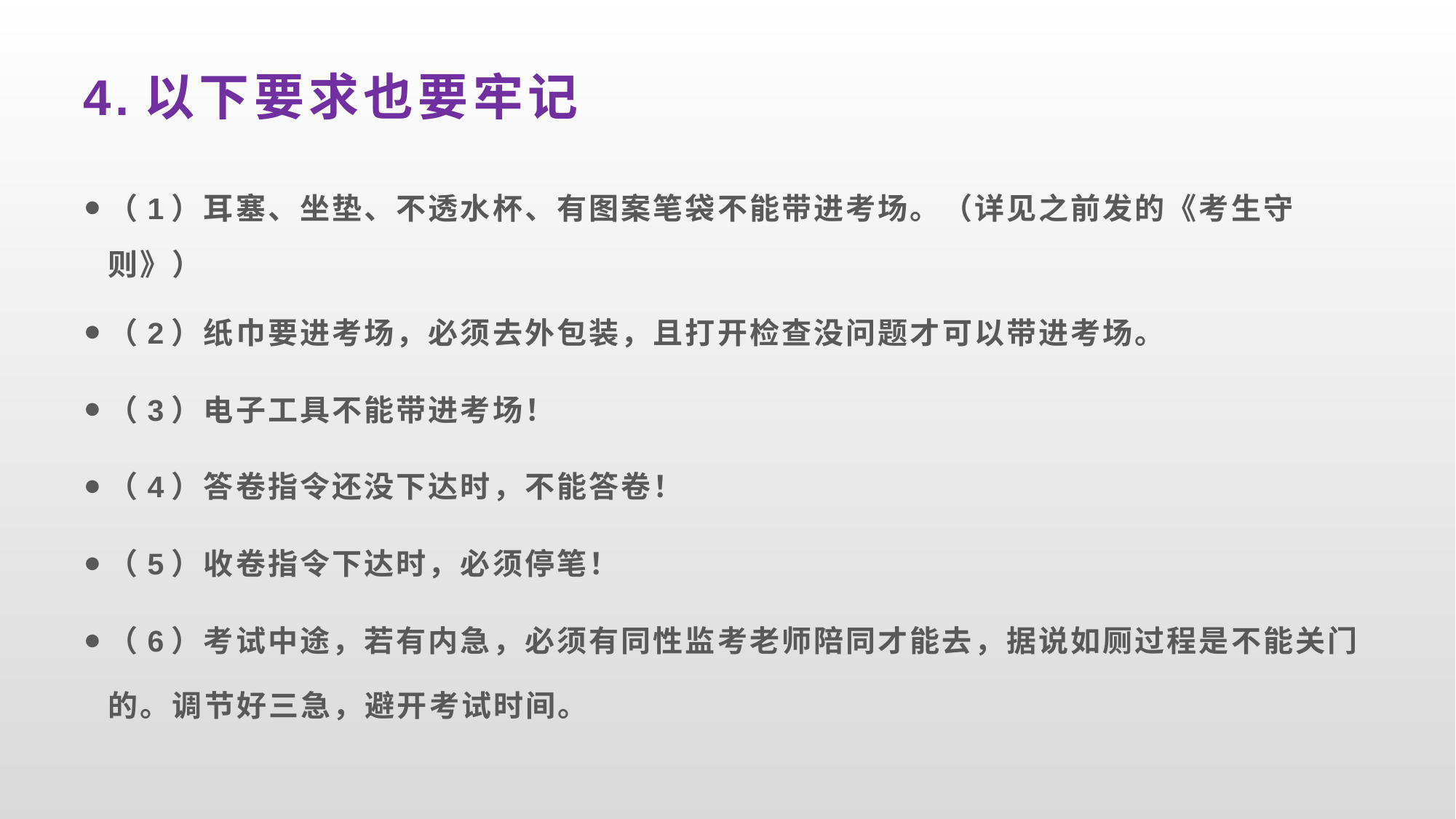

# 4.以下要求也要牢记
（1）耳塞、坐垫、不透水杯、有图案笔袋不能带进考场。（详见之前发的《考生守则》）
（2）纸巾要进考场，必须去外包装，且打开检查没问题才可以带进考场。
（3）电子工具不能带进考场！
（4）答卷指令还没下达时，不能答卷！
（5）收卷指令下达时，必须停笔！
（6）考试中途，若有内急，必须有同性监考老师陪同才能去，据说如厕过程是不能关门的。调节好三急，避开考试时间。